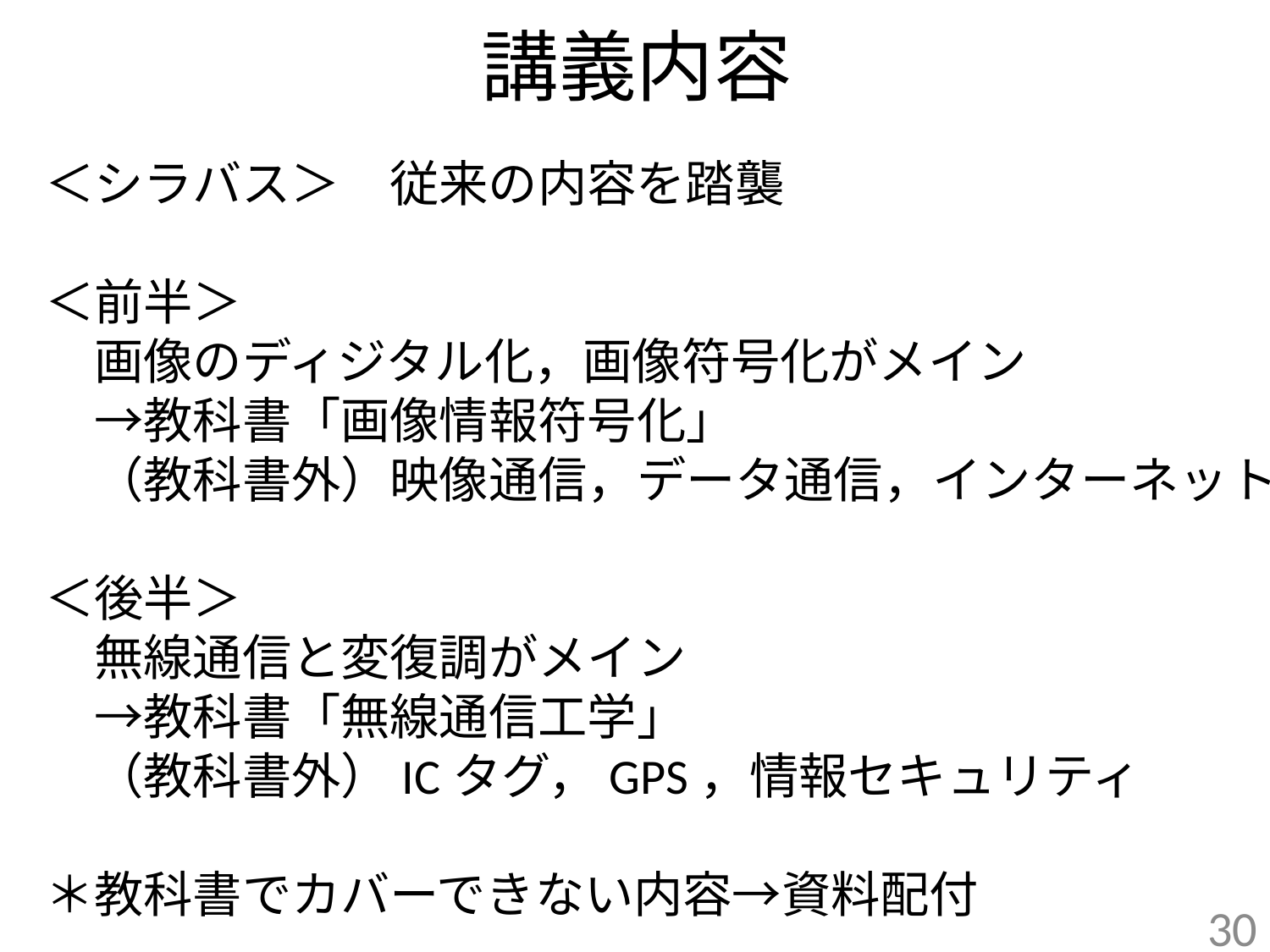

講義内容
＜シラバス＞　従来の内容を踏襲

＜前半＞
　画像のディジタル化，画像符号化がメイン
　→教科書「画像情報符号化」
　（教科書外）映像通信，データ通信，インターネット

＜後半＞
　無線通信と変復調がメイン
　→教科書「無線通信工学」
　（教科書外）ICタグ，GPS，情報セキュリティ

＊教科書でカバーできない内容→資料配付
30